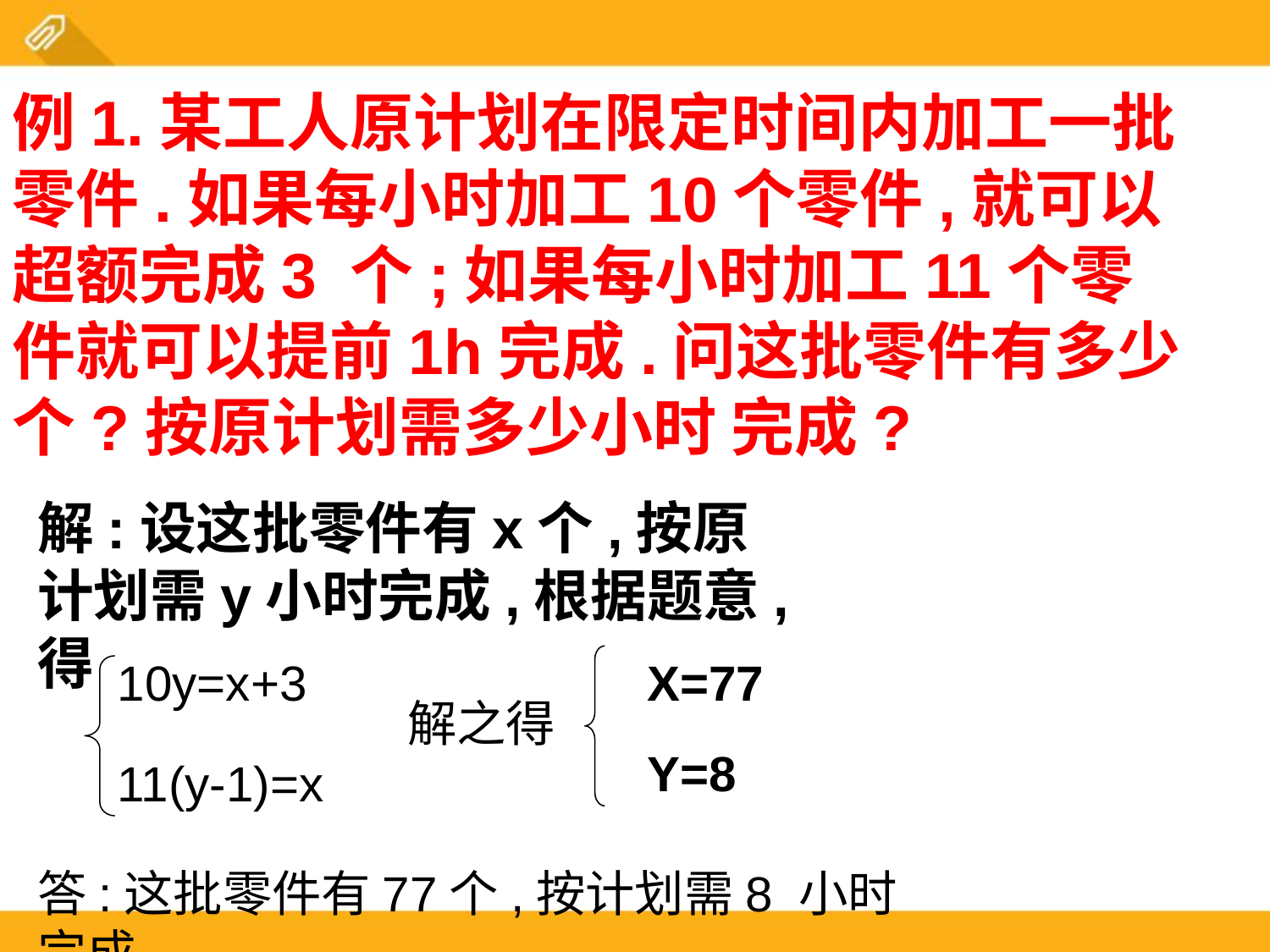

例1.某工人原计划在限定时间内加工一批零件.如果每小时加工10个零件,就可以超额完成3 个;如果每小时加工11个零件就可以提前1h完成.问这批零件有多少个?按原计划需多少小时 完成?
解:设这批零件有x个,按原计划需y小时完成,根据题意,得
10y=x+3

11(y-1)=x

X=77
解之得
Y=8
答:这批零件有77个,按计划需8 小时完成